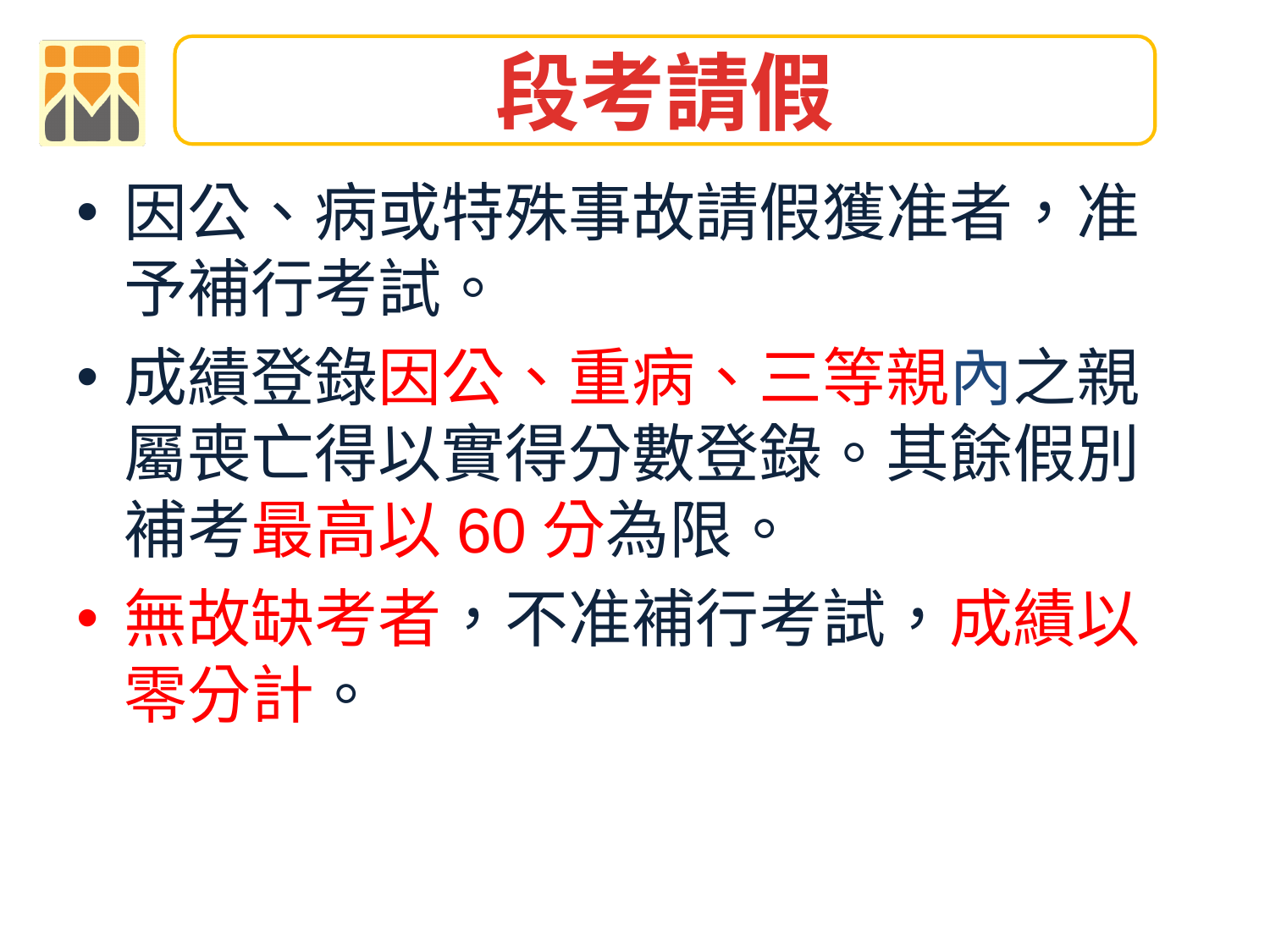

段考請假
因公、病或特殊事故請假獲准者，准予補行考試。
成績登錄因公、重病、三等親內之親屬喪亡得以實得分數登錄。其餘假別補考最高以60分為限。
無故缺考者，不准補行考試，成績以零分計。